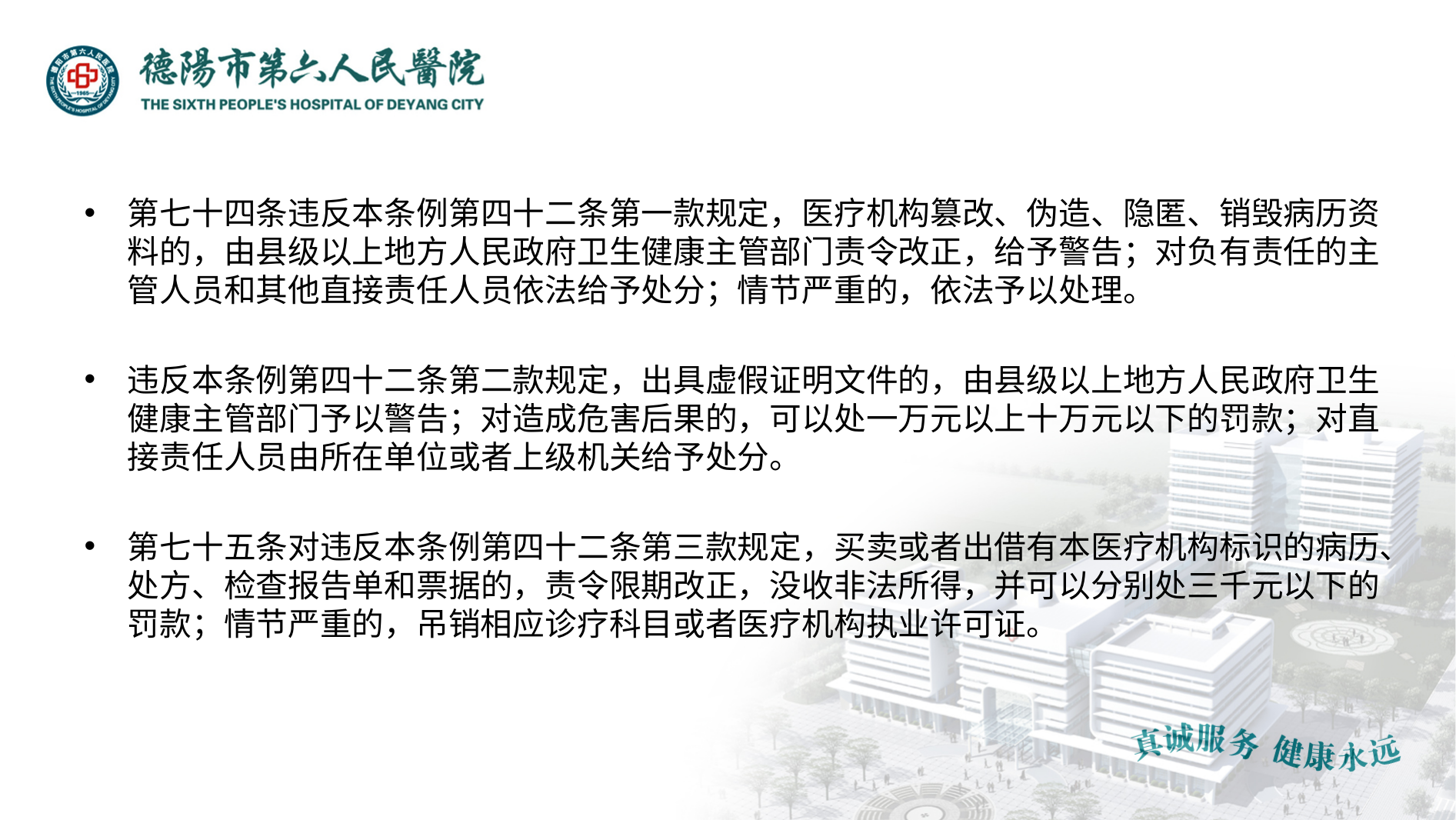

#
第七十四条违反本条例第四十二条第一款规定，医疗机构篡改、伪造、隐匿、销毁病历资料的，由县级以上地方人民政府卫生健康主管部门责令改正，给予警告；对负有责任的主管人员和其他直接责任人员依法给予处分；情节严重的，依法予以处理。

违反本条例第四十二条第二款规定，出具虚假证明文件的，由县级以上地方人民政府卫生健康主管部门予以警告；对造成危害后果的，可以处一万元以上十万元以下的罚款；对直接责任人员由所在单位或者上级机关给予处分。

第七十五条对违反本条例第四十二条第三款规定，买卖或者出借有本医疗机构标识的病历、处方、检查报告单和票据的，责令限期改正，没收非法所得，并可以分别处三千元以下的罚款；情节严重的，吊销相应诊疗科目或者医疗机构执业许可证。